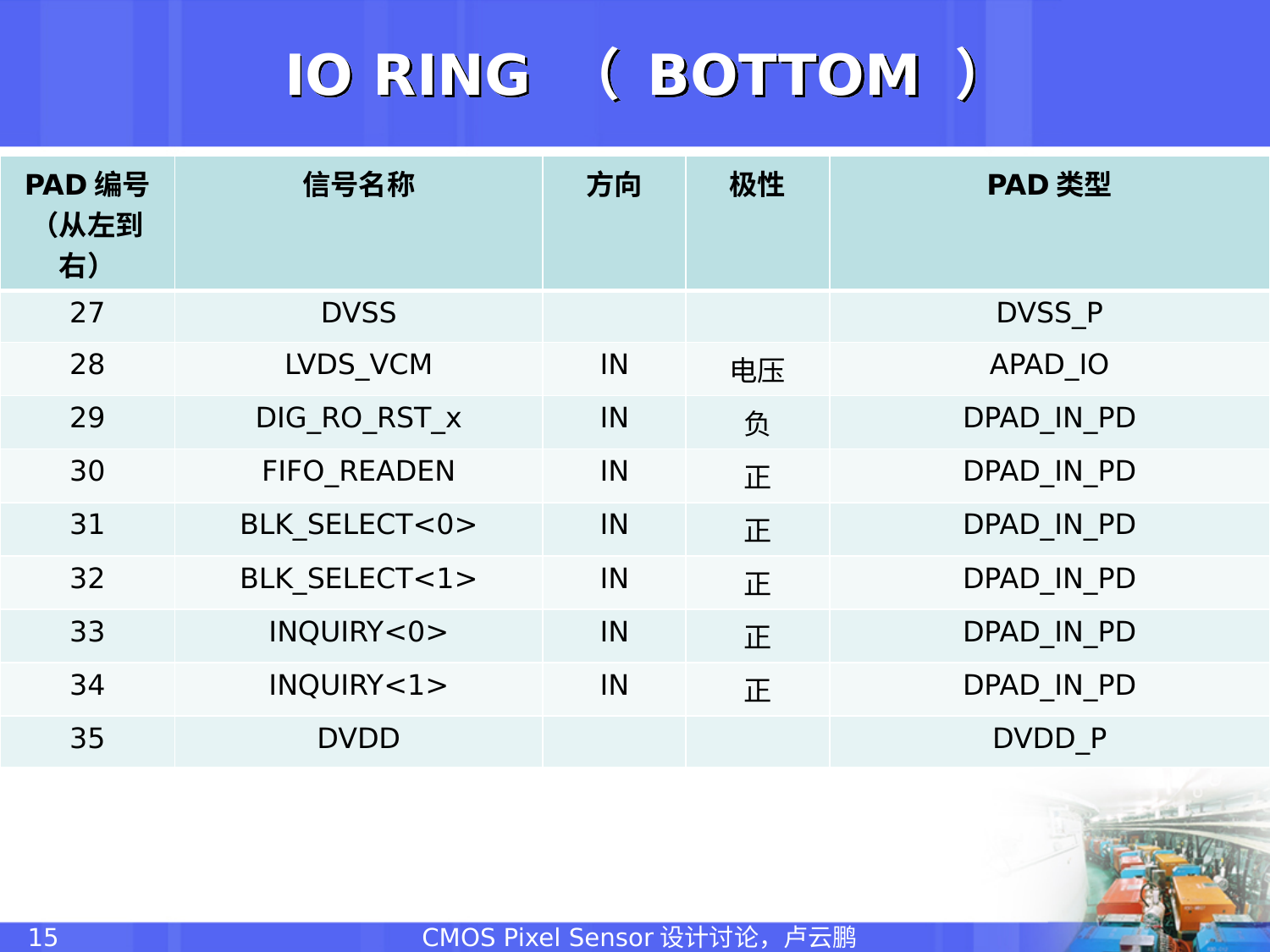

# IO RING （ BOTTOM ）
| PAD编号（从左到右） | 信号名称 | 方向 | 极性 | PAD类型 |
| --- | --- | --- | --- | --- |
| 27 | DVSS |  |  | DVSS\_P |
| 28 | LVDS\_VCM | IN | 电压 | APAD\_IO |
| 29 | DIG\_RO\_RST\_x | IN | 负 | DPAD\_IN\_PD |
| 30 | FIFO\_READEN | IN | 正 | DPAD\_IN\_PD |
| 31 | BLK\_SELECT<0> | IN | 正 | DPAD\_IN\_PD |
| 32 | BLK\_SELECT<1> | IN | 正 | DPAD\_IN\_PD |
| 33 | INQUIRY<0> | IN | 正 | DPAD\_IN\_PD |
| 34 | INQUIRY<1> | IN | 正 | DPAD\_IN\_PD |
| 35 | DVDD |  |  | DVDD\_P |
CMOS Pixel Sensor设计讨论，卢云鹏
15